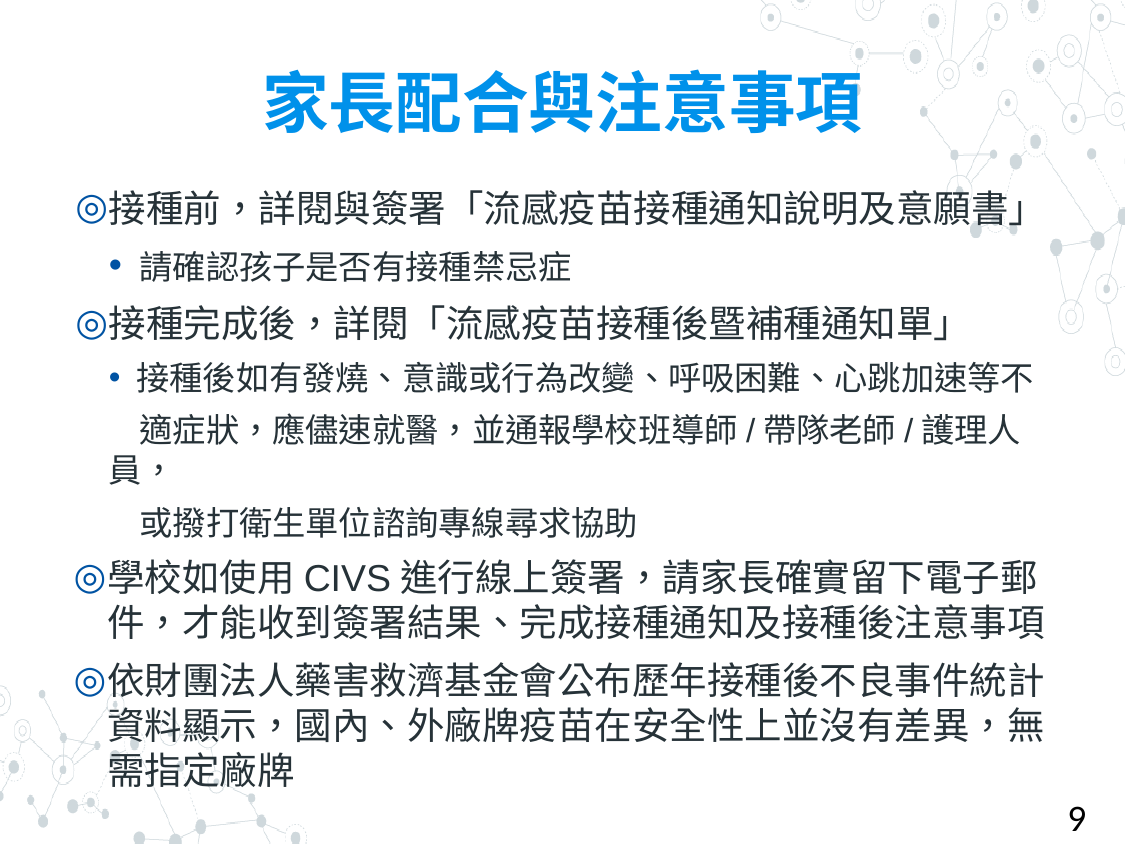

# 家長配合與注意事項
接種前，詳閱與簽署「流感疫苗接種通知說明及意願書」
 請確認孩子是否有接種禁忌症
接種完成後，詳閱「流感疫苗接種後暨補種通知單」
 接種後如有發燒、意識或行為改變、呼吸困難、心跳加速等不
   適症狀，應儘速就醫，並通報學校班導師/帶隊老師/護理人員，
   或撥打衛生單位諮詢專線尋求協助
學校如使用CIVS進行線上簽署，請家長確實留下電子郵件，才能收到簽署結果、完成接種通知及接種後注意事項
依財團法人藥害救濟基金會公布歷年接種後不良事件統計資料顯示，國內、外廠牌疫苗在安全性上並沒有差異，無需指定廠牌

9